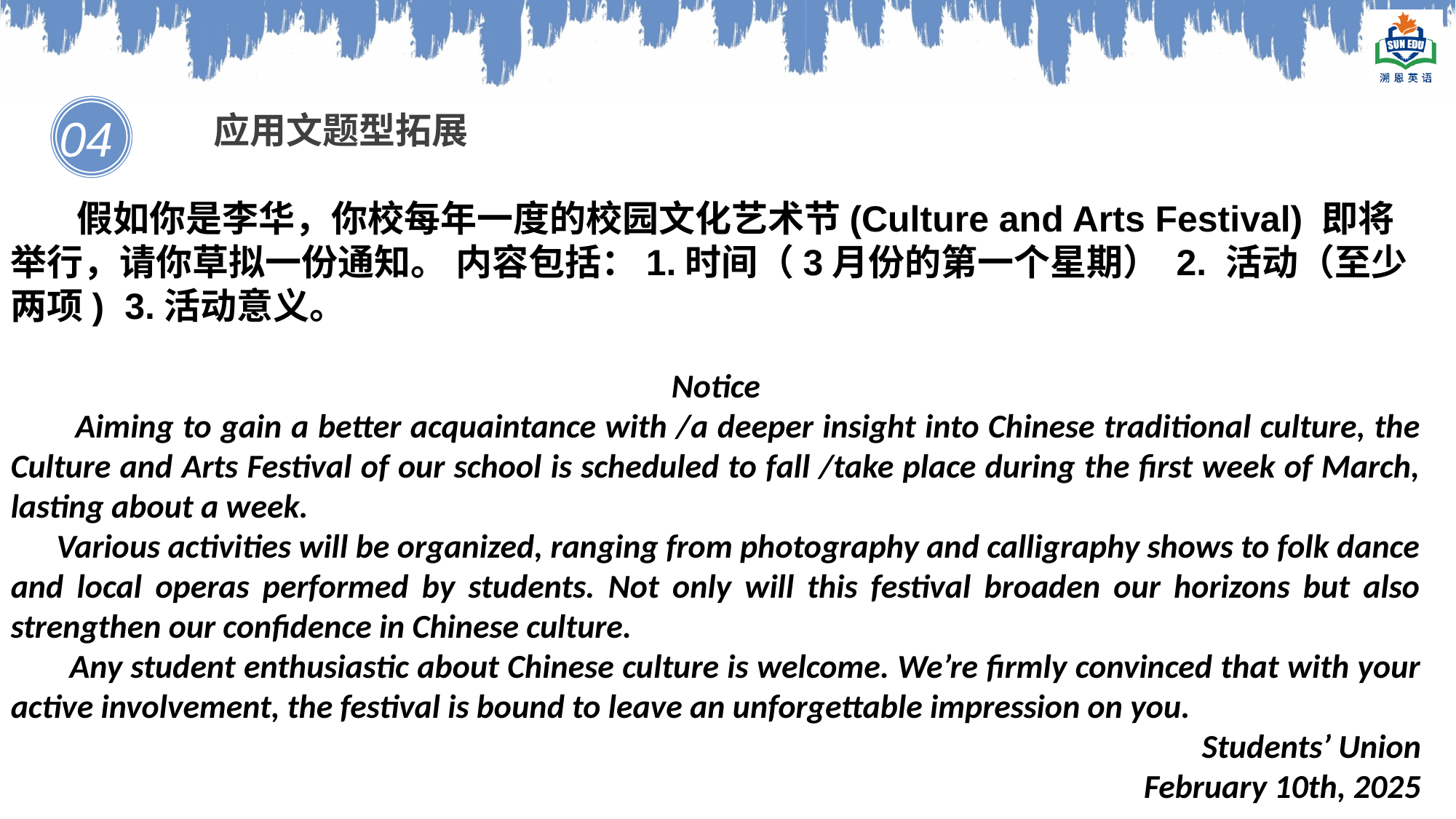

04
应用文题型拓展
       假如你是李华，你校每年一度的校园文化艺术节(Culture and Arts Festival) 即将举行，请你草拟一份通知。 内容包括：1.时间（3月份的第一个星期） 2. 活动（至少两项)  3.活动意义。
Notice
       Aiming to gain a better acquaintance with /a deeper insight into Chinese traditional culture, the Culture and Arts Festival of our school is scheduled to fall /take place during the first week of March, lasting about a week.
      Various activities will be organized, ranging from photography and calligraphy shows to folk dance and local operas performed by students. Not only will this festival broaden our horizons but also strengthen our confidence in Chinese culture.
       Any student enthusiastic about Chinese culture is welcome. We’re firmly convinced that with your active involvement, the festival is bound to leave an unforgettable impression on you.
 Students’ Union
 February 10th, 2025